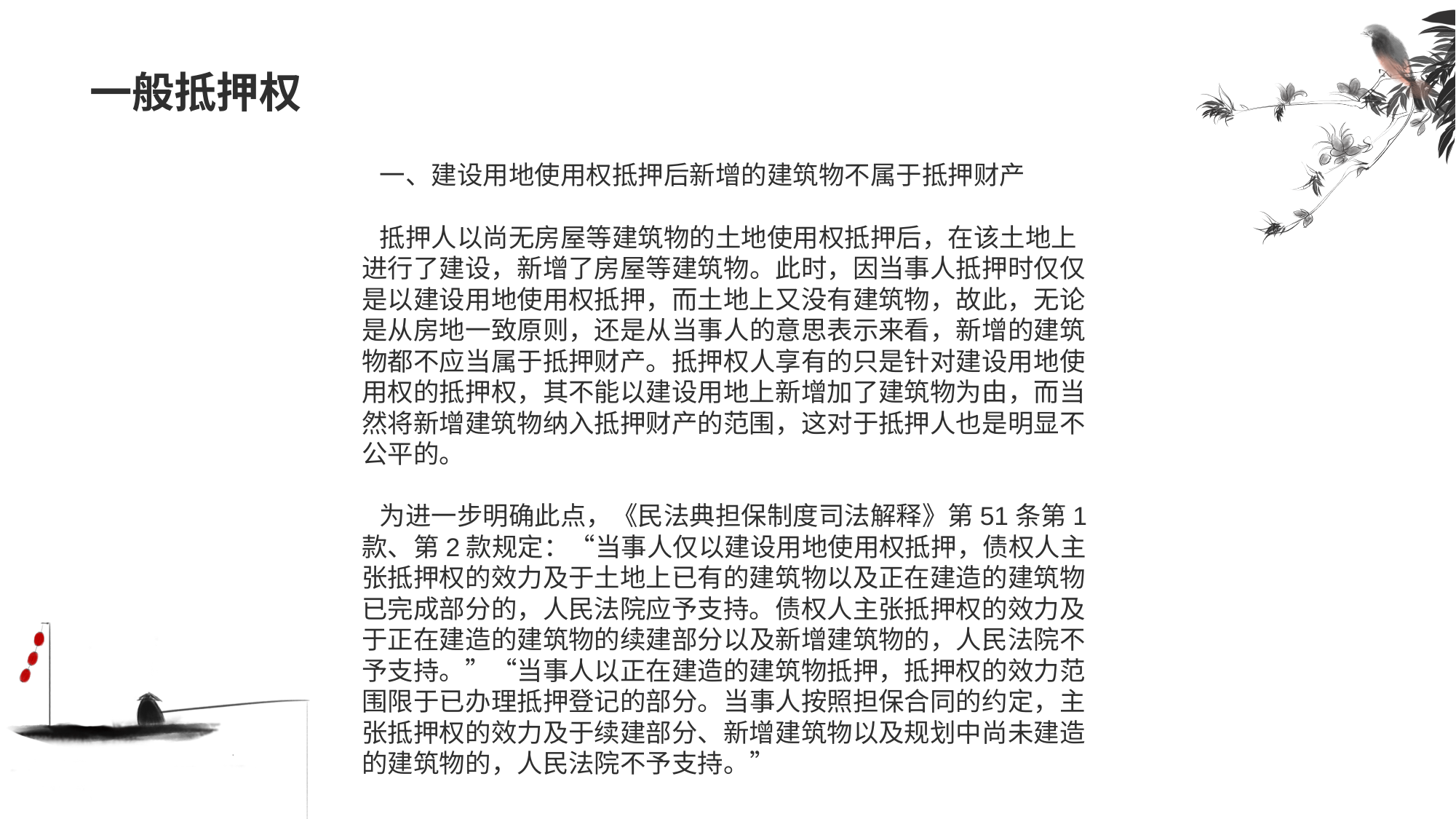

# 一般抵押权

  一、建设用地使用权抵押后新增的建筑物不属于抵押财产

  抵押人以尚无房屋等建筑物的土地使用权抵押后，在该土地上进行了建设，新增了房屋等建筑物。此时，因当事人抵押时仅仅是以建设用地使用权抵押，而土地上又没有建筑物，故此，无论是从房地一致原则，还是从当事人的意思表示来看，新增的建筑物都不应当属于抵押财产。抵押权人享有的只是针对建设用地使用权的抵押权，其不能以建设用地上新增加了建筑物为由，而当然将新增建筑物纳入抵押财产的范围，这对于抵押人也是明显不公平的。

  为进一步明确此点，《民法典担保制度司法解释》第51条第1款、第2款规定：“当事人仅以建设用地使用权抵押，债权人主张抵押权的效力及于土地上已有的建筑物以及正在建造的建筑物已完成部分的，人民法院应予支持。债权人主张抵押权的效力及于正在建造的建筑物的续建部分以及新增建筑物的，人民法院不予支持。”“当事人以正在建造的建筑物抵押，抵押权的效力范围限于已办理抵押登记的部分。当事人按照担保合同的约定，主张抵押权的效力及于续建部分、新增建筑物以及规划中尚未建造的建筑物的，人民法院不予支持。”
150